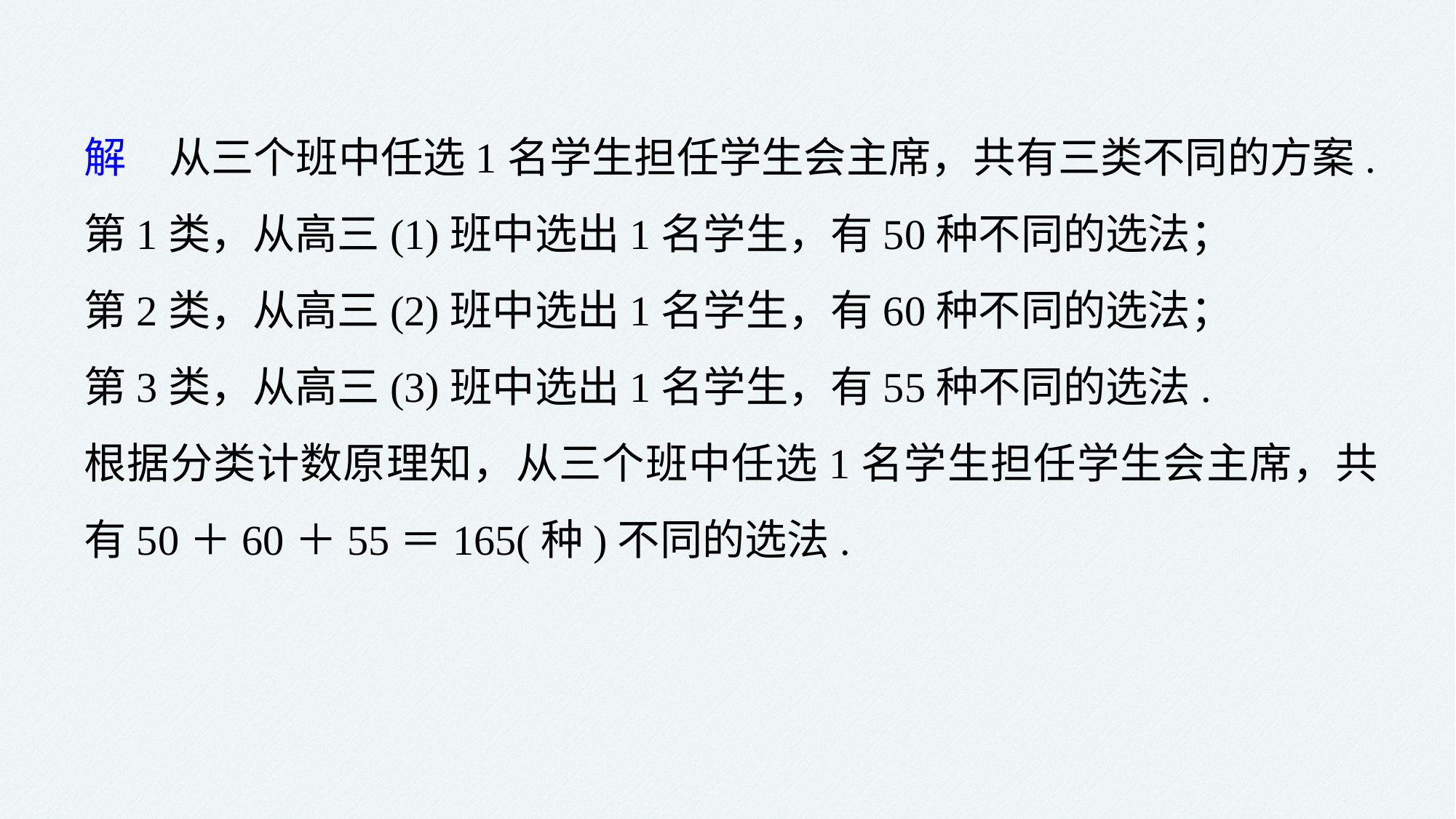

解　从三个班中任选1名学生担任学生会主席，共有三类不同的方案.
第1类，从高三(1)班中选出1名学生，有50种不同的选法；
第2类，从高三(2)班中选出1名学生，有60种不同的选法；
第3类，从高三(3)班中选出1名学生，有55种不同的选法.
根据分类计数原理知，从三个班中任选1名学生担任学生会主席，共有50＋60＋55＝165(种)不同的选法.